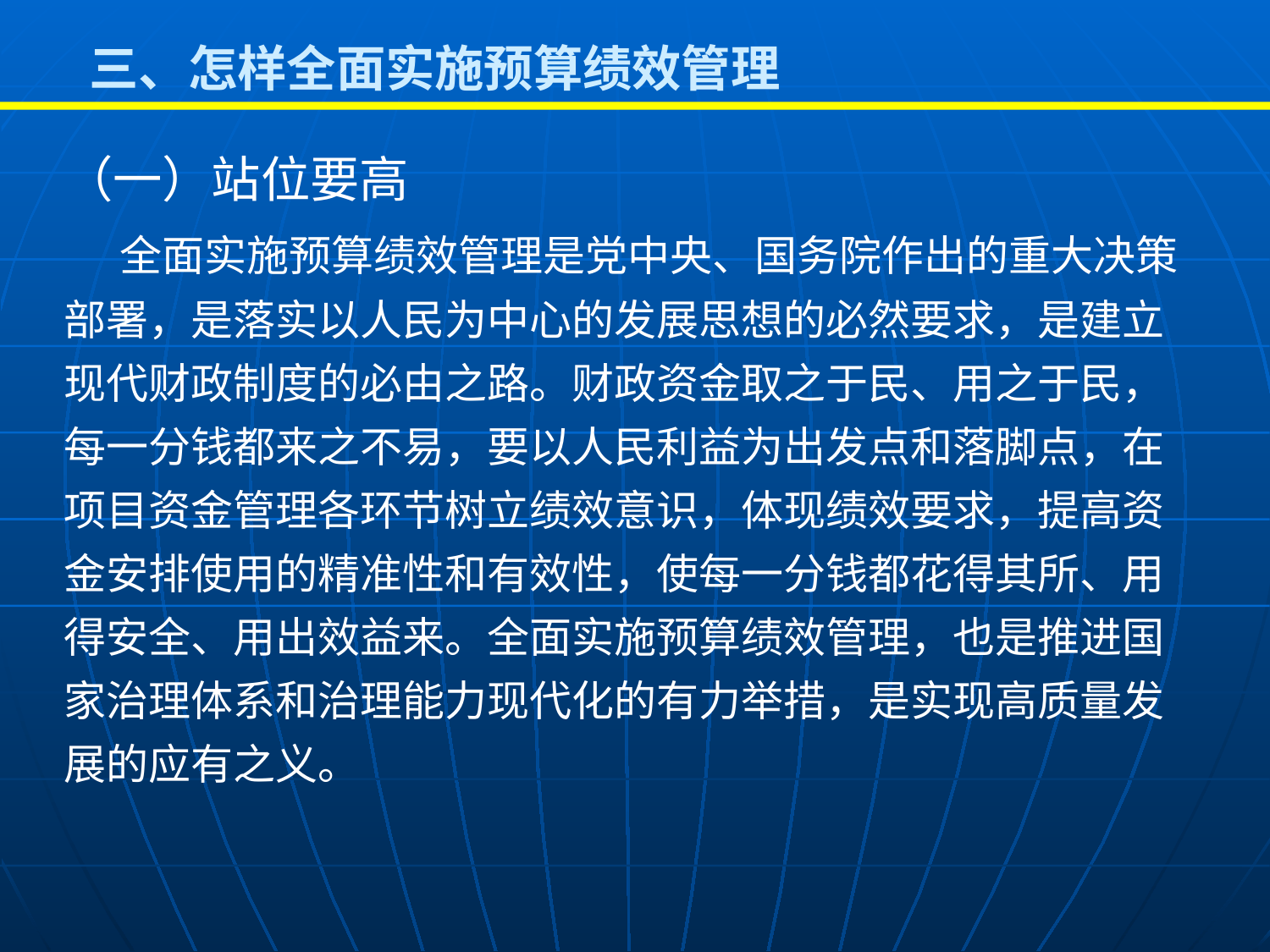

三、怎样全面实施预算绩效管理

（一）站位要高
    全面实施预算绩效管理是党中央、国务院作出的重大决策部署，是落实以人民为中心的发展思想的必然要求，是建立现代财政制度的必由之路。财政资金取之于民、用之于民，每一分钱都来之不易，要以人民利益为出发点和落脚点，在项目资金管理各环节树立绩效意识，体现绩效要求，提高资金安排使用的精准性和有效性，使每一分钱都花得其所、用得安全、用出效益来。全面实施预算绩效管理，也是推进国家治理体系和治理能力现代化的有力举措，是实现高质量发展的应有之义。